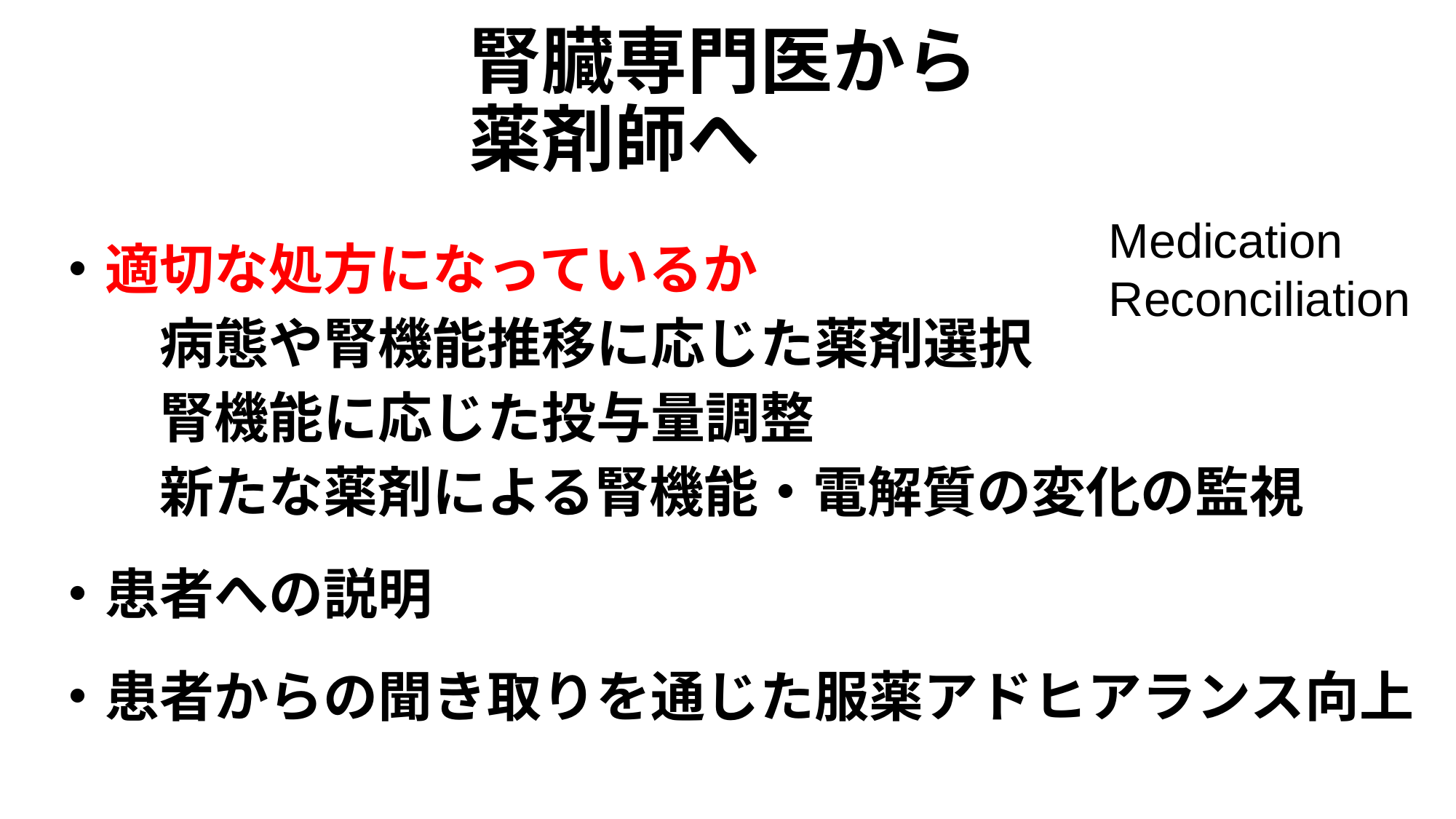

腎臓専門医から
薬剤師へ

Medication
Reconciliation
・適切な処方になっているか
　　病態や腎機能推移に応じた薬剤選択
　　腎機能に応じた投与量調整
　　新たな薬剤による腎機能・電解質の変化の監視

・患者への説明

・患者からの聞き取りを通じた服薬アドヒアランス向上